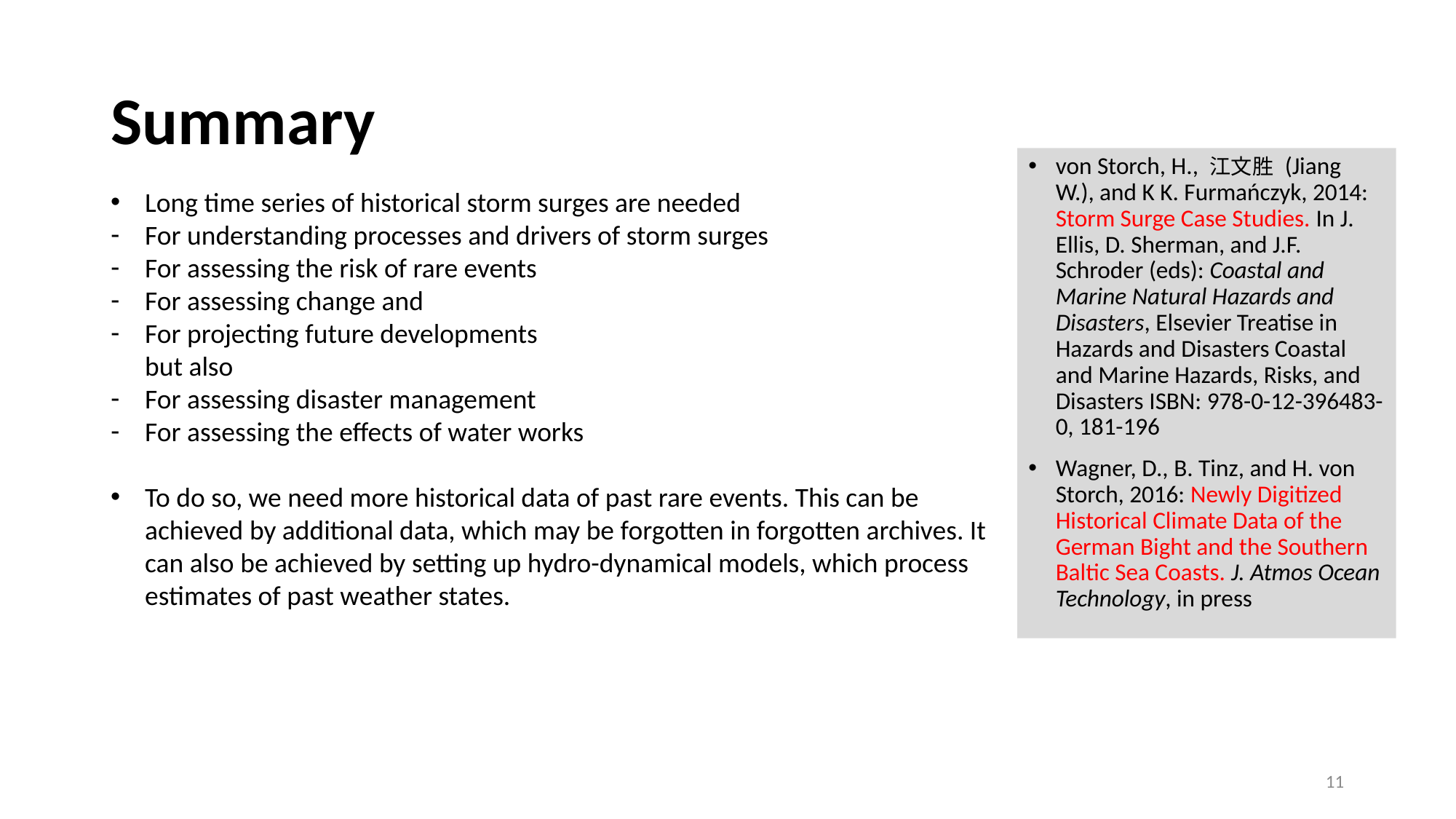

# Summary
von Storch, H., 江文胜 (Jiang W.), and K K. Furmańczyk, 2014: Storm Surge Case Studies. In J. Ellis, D. Sherman, and J.F. Schroder (eds): Coastal and Marine Natural Hazards and Disasters, Elsevier Treatise in Hazards and Disasters Coastal and Marine Hazards, Risks, and Disasters ISBN: 978-0-12-396483-0, 181-196
Wagner, D., B. Tinz, and H. von Storch, 2016: Newly Digitized Historical Climate Data of the German Bight and the Southern Baltic Sea Coasts. J. Atmos Ocean Technology, in press
Long time series of historical storm surges are needed
For understanding processes and drivers of storm surges
For assessing the risk of rare events
For assessing change and
For projecting future developments
but also
For assessing disaster management
For assessing the effects of water works

To do so, we need more historical data of past rare events. This can be achieved by additional data, which may be forgotten in forgotten archives. It can also be achieved by setting up hydro-dynamical models, which process estimates of past weather states.
11